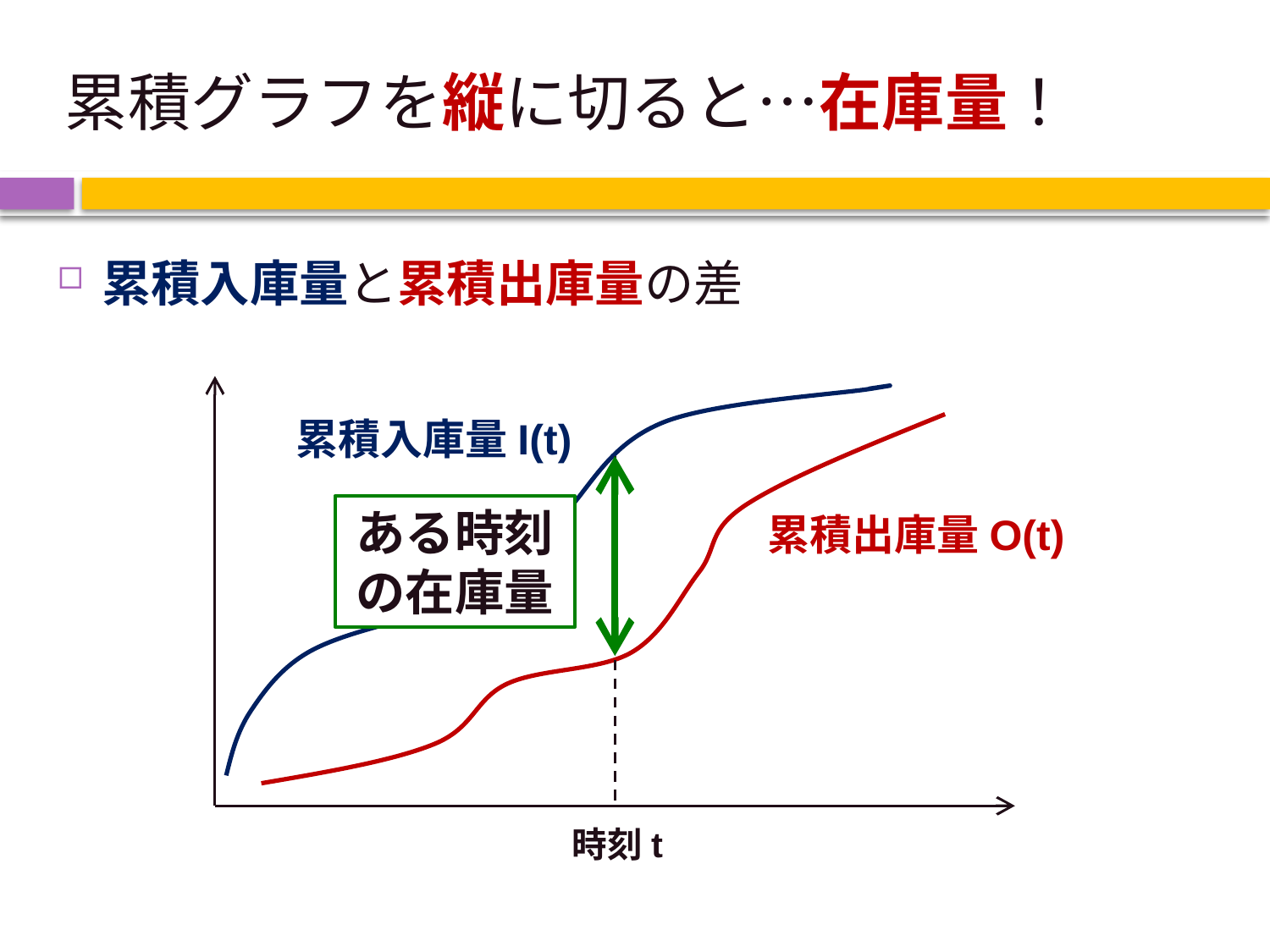

# 累積グラフを縦に切ると…在庫量！
累積入庫量と累積出庫量の差

累積入庫量I(t)

ある時刻の在庫量
累積出庫量O(t)
時刻t